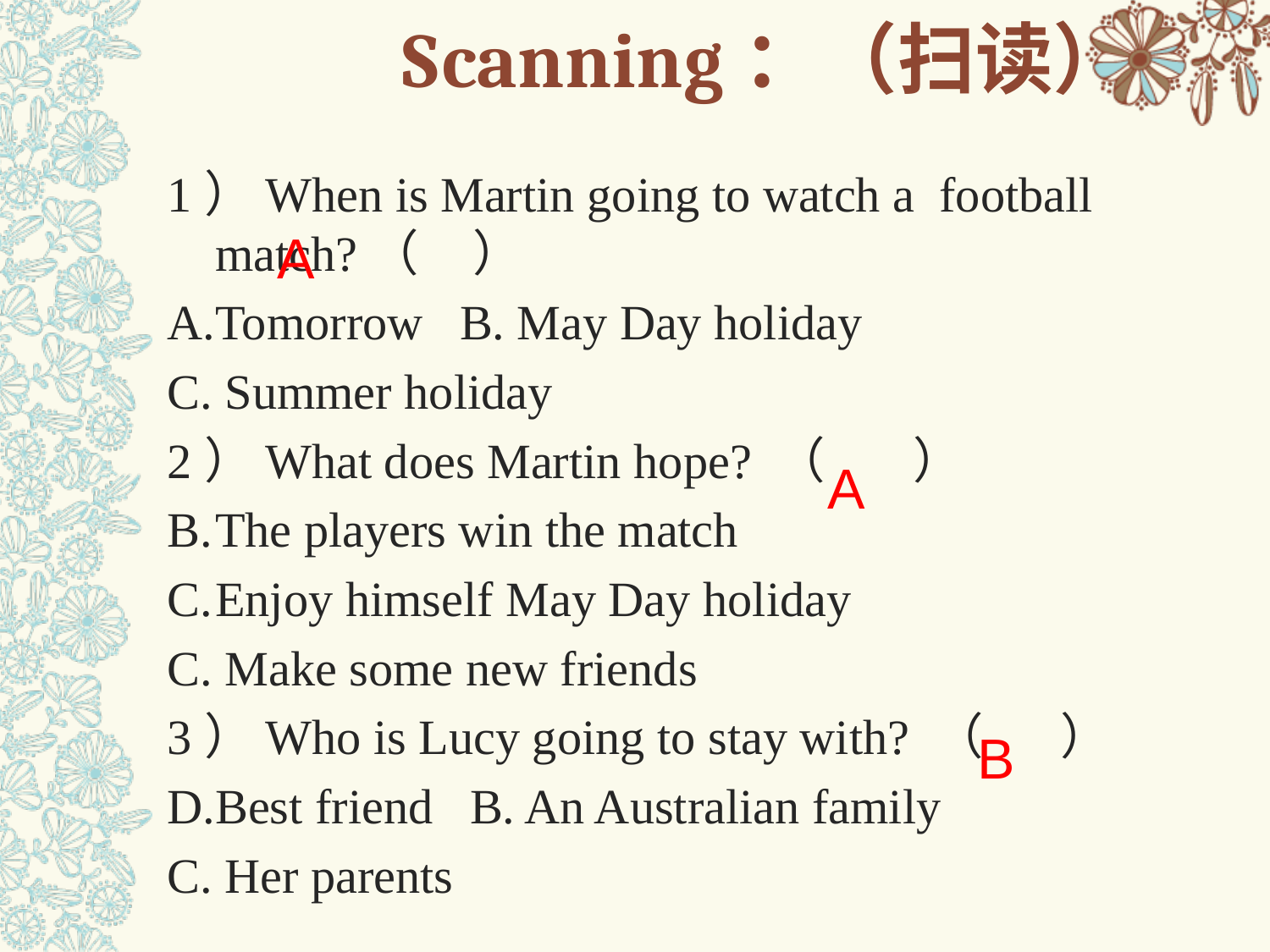

# Scanning：（扫读）
1）When is Martin going to watch a  football match?（     ）
Tomorrow   B. May Day holiday
C. Summer holiday
2）What does Martin hope? （        ）
The players win the match
Enjoy himself May Day holiday
C. Make some new friends
3）Who is Lucy going to stay with? （       ）
Best friend   B. An Australian family
C. Her parents

A
A
B